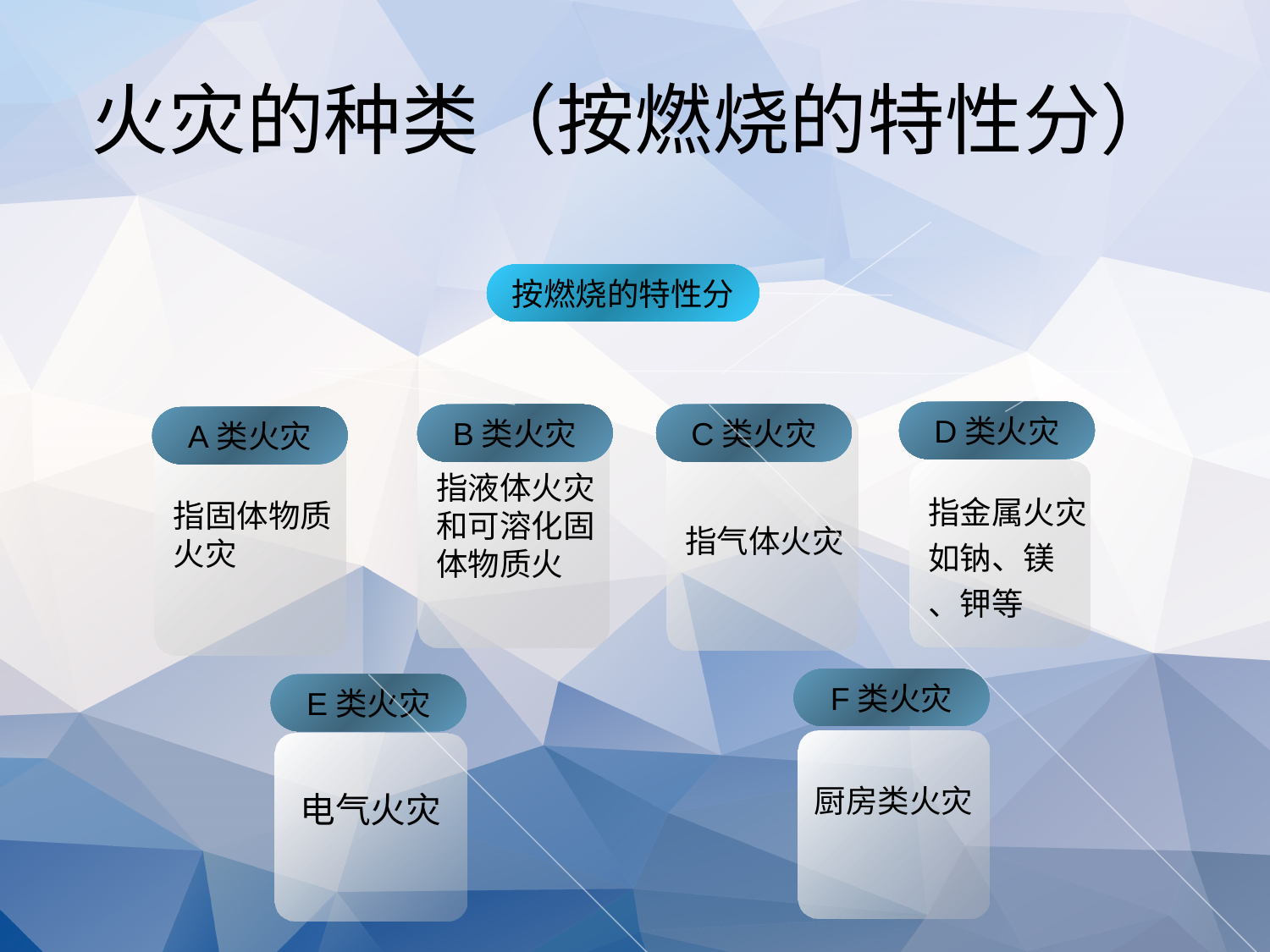

# 火灾的种类（按燃烧的特性分）
按燃烧的特性分

D类火灾
C类火灾
B类火灾

指液体火灾
和可溶化固
体物质火

A类火灾

指气体火灾
指固体物质
火灾

指金属火灾
如钠、镁
、钾等

F类火灾
E类火灾

厨房类火灾

电气火灾